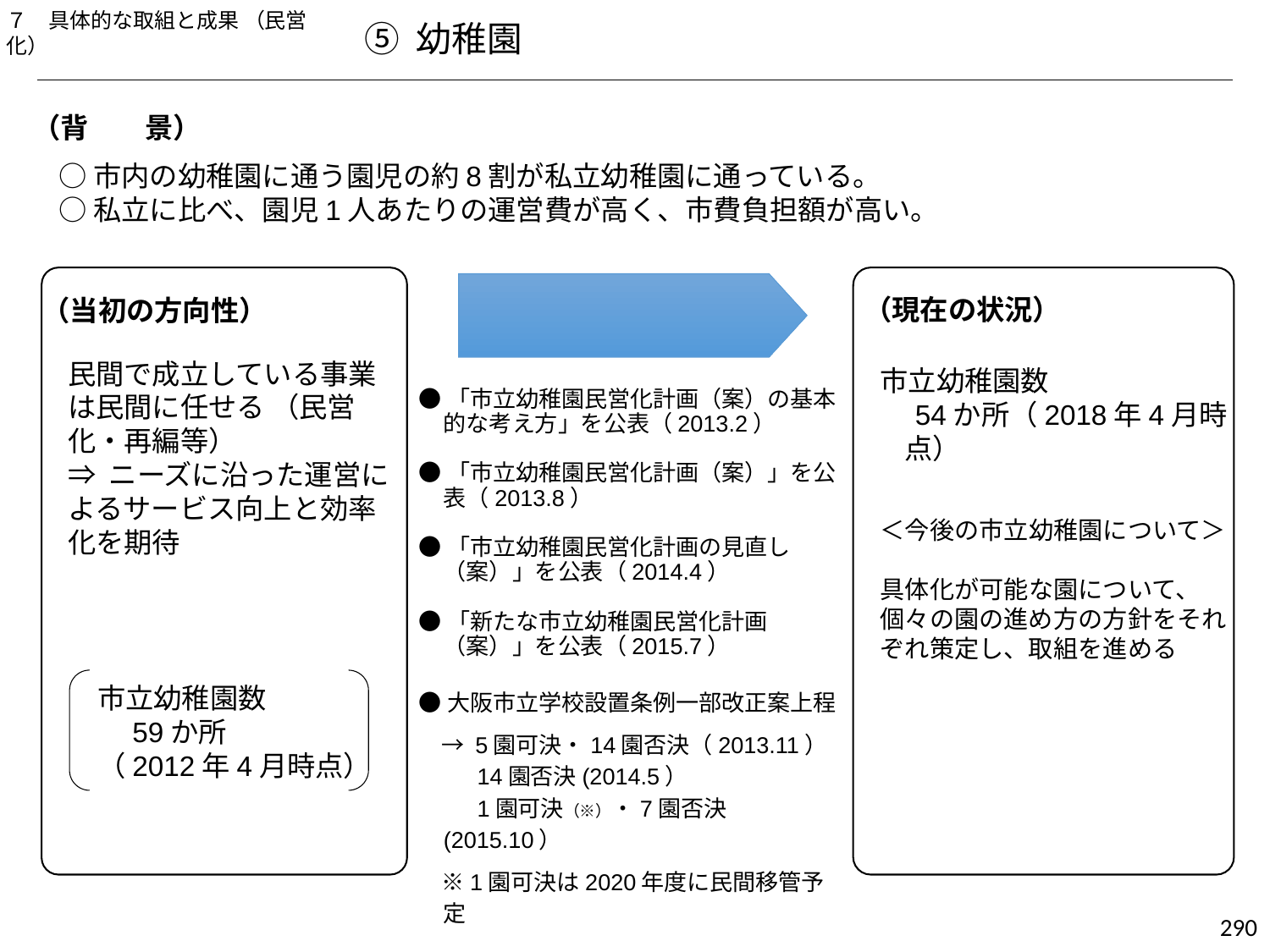

７　具体的な取組と成果 （民営化）
⑤ 幼稚園
（背　　景）
○市内の幼稚園に通う園児の約8割が私立幼稚園に通っている。
○私立に比べ、園児1人あたりの運営費が高く、市費負担額が高い。

（現在の状況）
（当初の方向性）
民間で成立している事業は民間に任せる （民営化・再編等）
⇒ ニーズに沿った運営によるサービス向上と効率化を期待

市立幼稚園数
　54か所（2018年4月時点）
●「市立幼稚園民営化計画（案）の基本的な考え方」を公表（2013.2）

●「市立幼稚園民営化計画（案）」を公表（2013.8）

●「市立幼稚園民営化計画の見直し（案）」を公表（2014.4）

●「新たな市立幼稚園民営化計画（案）」を公表（2015.7）

●大阪市立学校設置条例一部改正案上程
　→ 5園可決・14園否決（2013.11）
　 14園否決(2014.5）
　 1園可決（※）・7園否決(2015.10）
　※1園可決は2020年度に民間移管予定
＜今後の市立幼稚園について＞

具体化が可能な園について、個々の園の進め方の方針をそれぞれ策定し、取組を進める

市立幼稚園数
　59か所
（2012年4月時点）
290